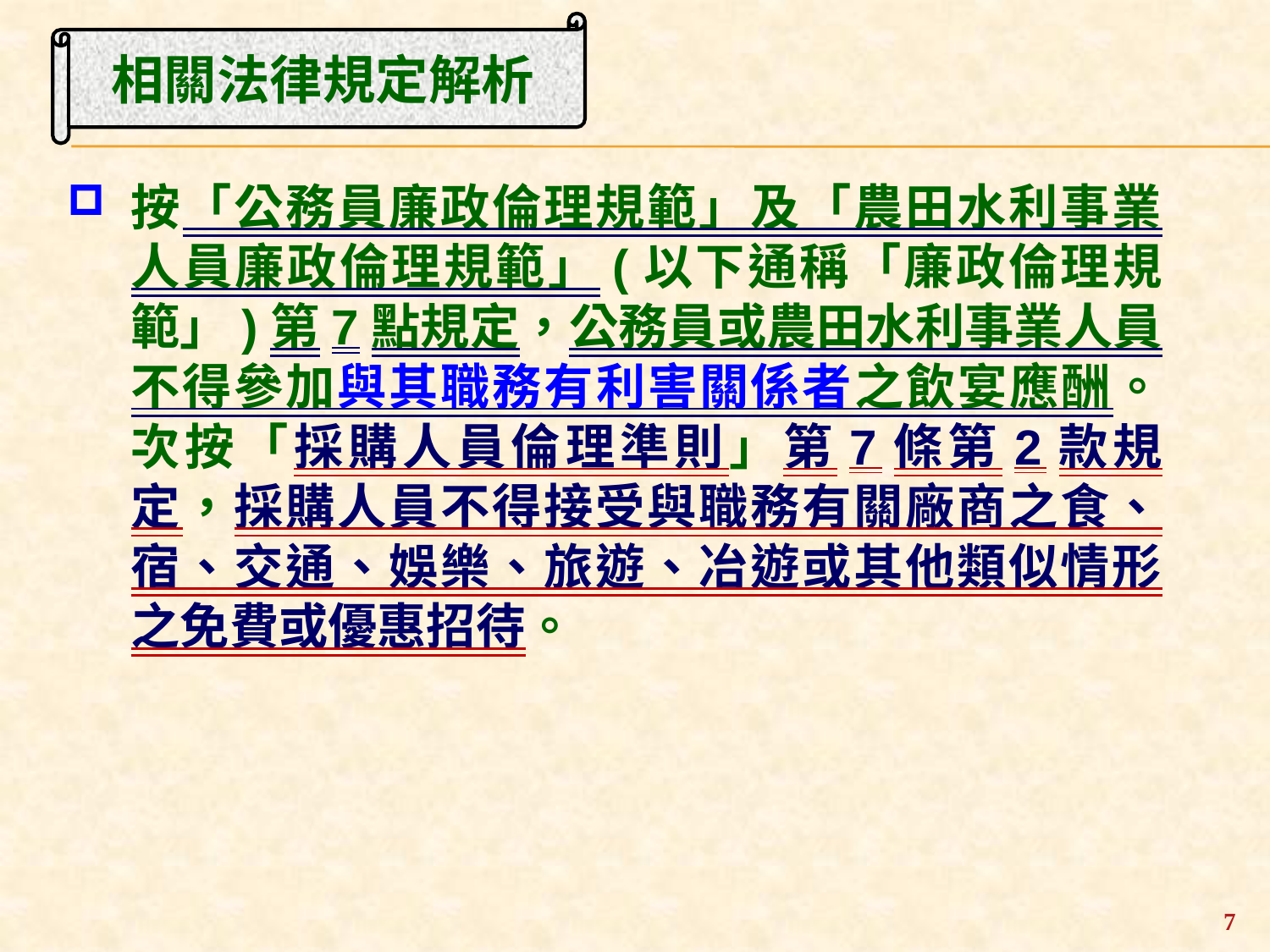

相關法律規定解析
按「公務員廉政倫理規範」及「農田水利事業人員廉政倫理規範」(以下通稱「廉政倫理規範」)第7點規定，公務員或農田水利事業人員不得參加與其職務有利害關係者之飲宴應酬。次按「採購人員倫理準則」第7條第2款規定，採購人員不得接受與職務有關廠商之食、宿、交通、娛樂、旅遊、冶遊或其他類似情形之免費或優惠招待。
7